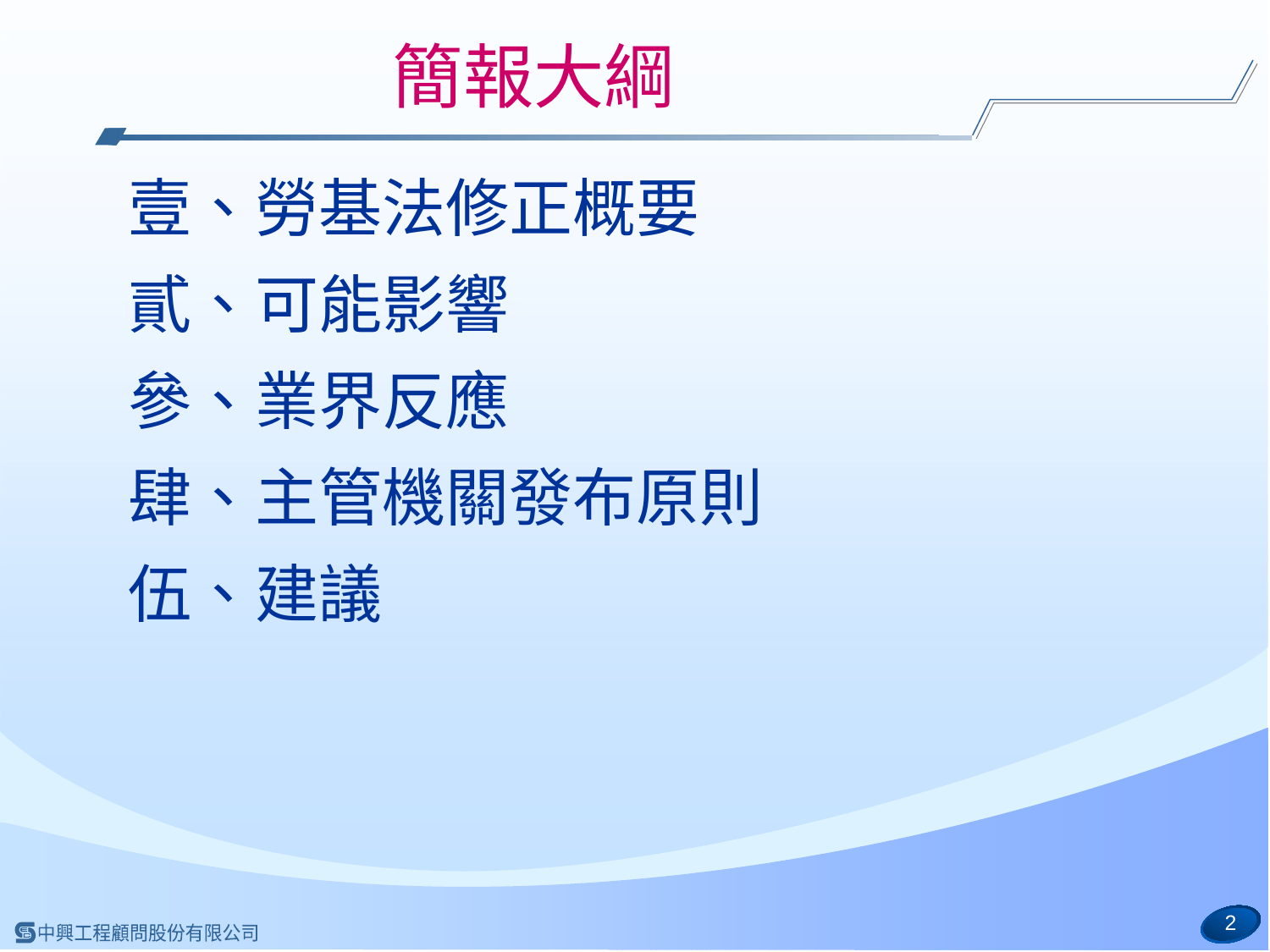

# 簡報大綱
壹、勞基法修正概要
貳、可能影響
參、業界反應
肆、主管機關發布原則
伍、建議
2